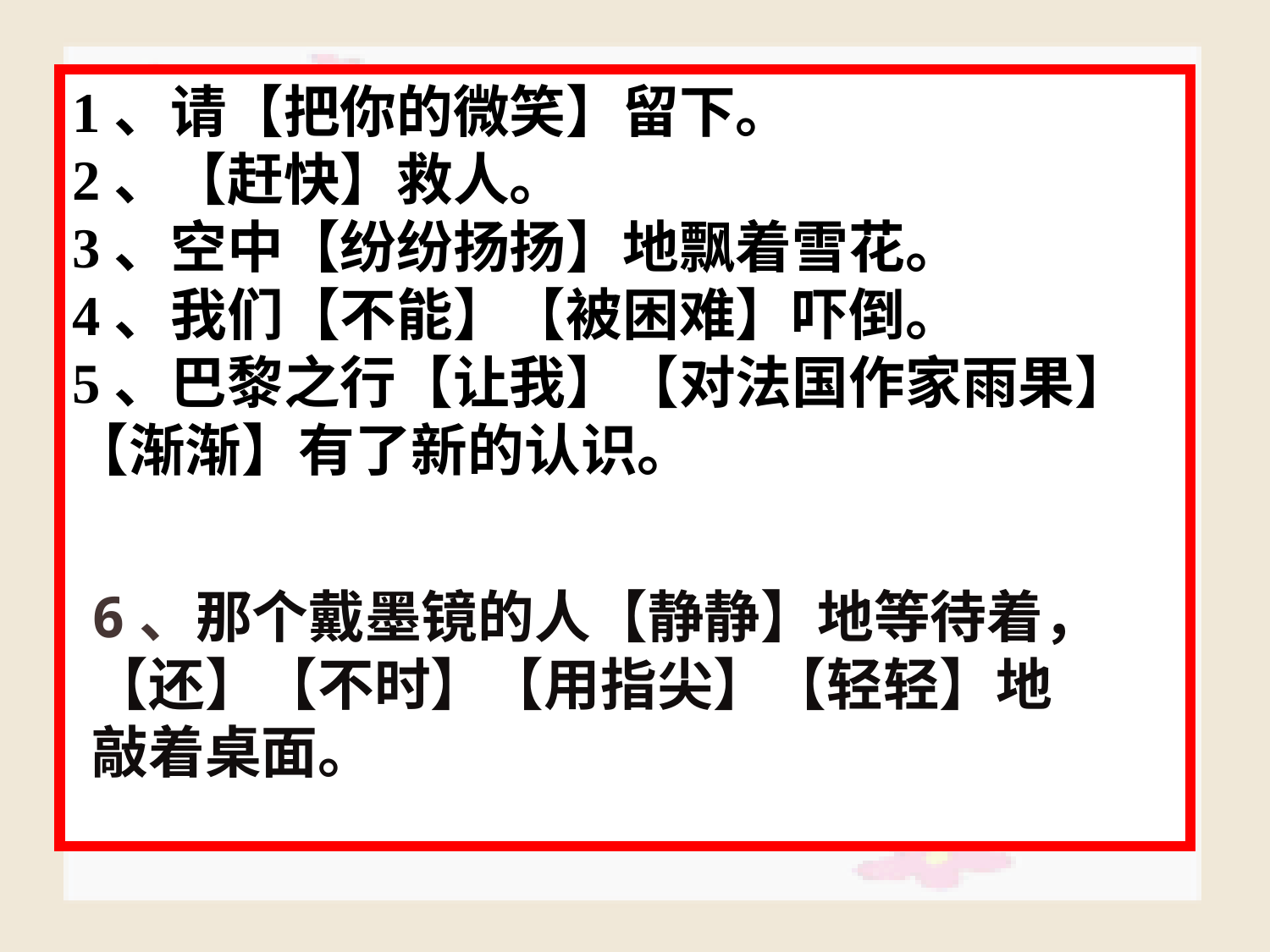

1、请【把你的微笑】留下。
2、【赶快】救人。
3、空中【纷纷扬扬】地飘着雪花。
4、我们【不能】【被困难】吓倒。
5、巴黎之行【让我】【对法国作家雨果】【渐渐】有了新的认识。

6、那个戴墨镜的人【静静】地等待着，【还】【不时】【用指尖】【轻轻】地敲着桌面。